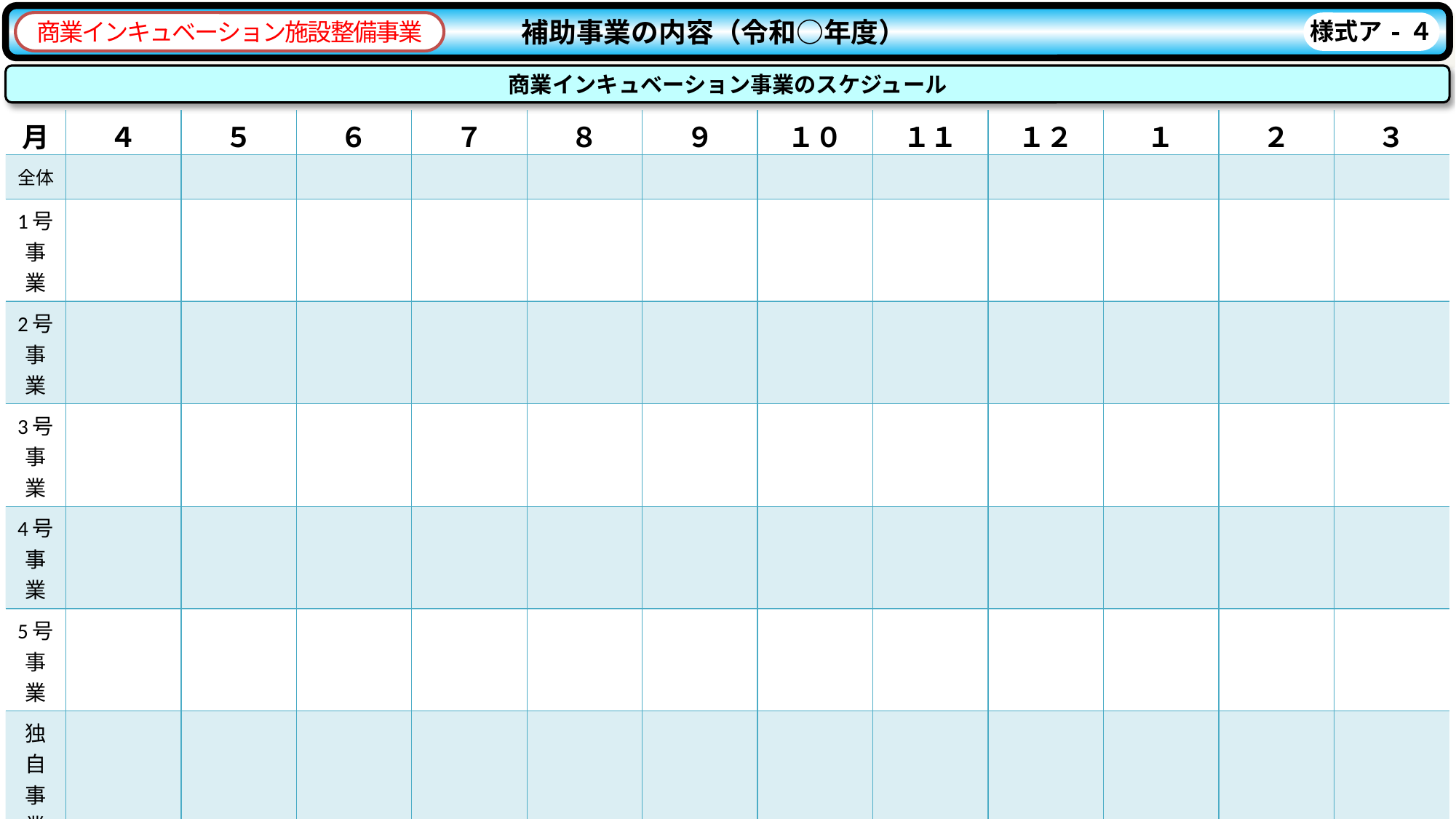

補助事業の内容（令和○年度）
商業インキュベーション施設整備事業
様式ア-４
商業インキュベーション事業のスケジュール
| 月 | ４ | ５ | ６ | ７ | ８ | ９ | １０ | １１ | １２ | １ | ２ | ３ |
| --- | --- | --- | --- | --- | --- | --- | --- | --- | --- | --- | --- | --- |
| 全体 |  |  |  |  |  |  |  |  |  |  |  |  |
| 1号事業 |  |  |  |  |  |  |  |  |  |  |  |  |
| 2号事業 |  |  |  |  |  |  |  |  |  |  |  |  |
| 3号事業 |  |  |  |  |  |  |  |  |  |  |  |  |
| 4号事業 |  |  |  |  |  |  |  |  |  |  |  |  |
| 5号事業 |  |  |  |  |  |  |  |  |  |  |  |  |
| 独自事業 |  |  |  |  |  |  |  |  |  |  |  |  |